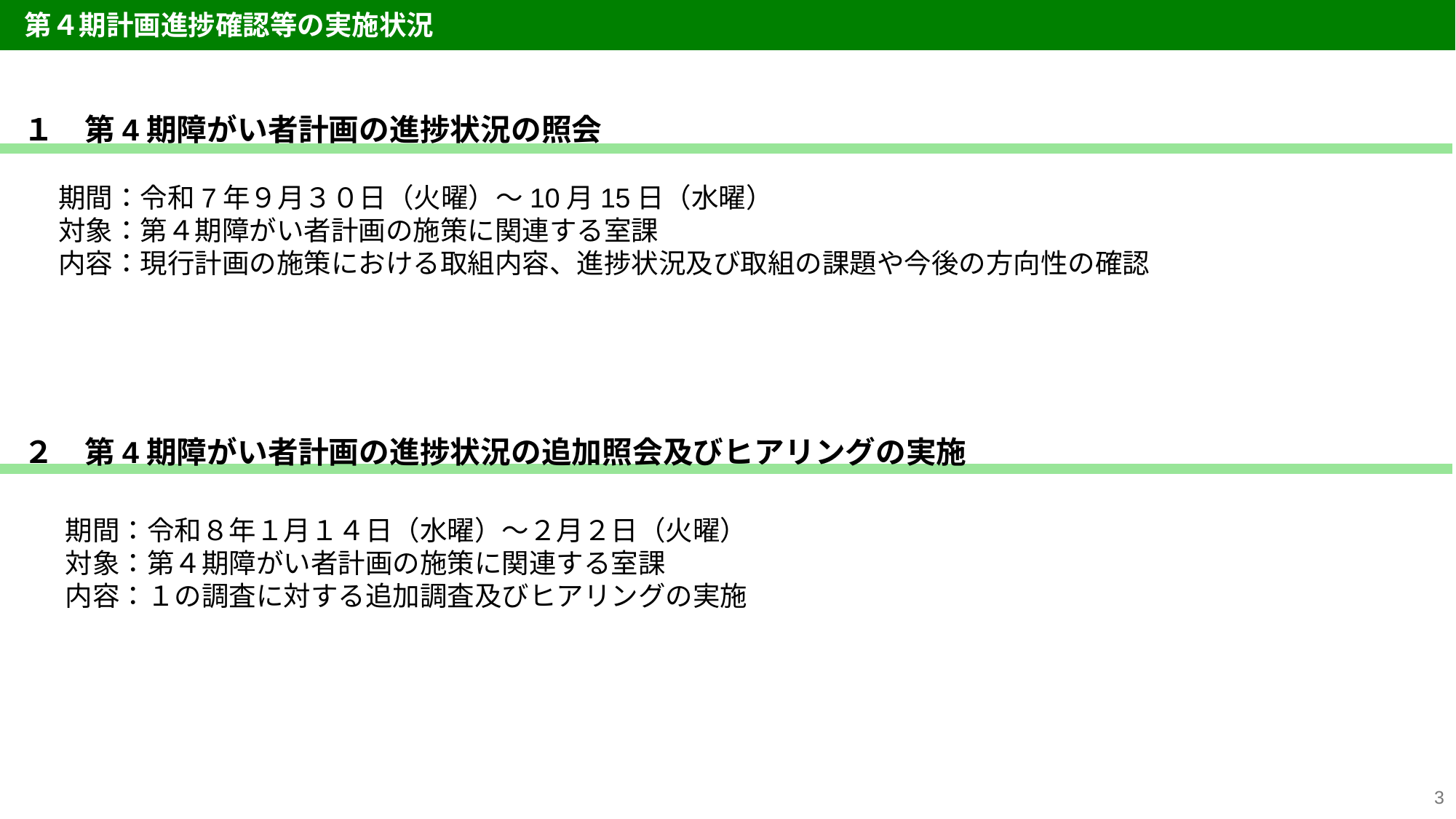

第４期計画進捗確認等の実施状況
１　第4期障がい者計画の進捗状況の照会

期間：令和7年９月３０日（火曜）～10月15日（水曜）
対象：第４期障がい者計画の施策に関連する室課
内容：現行計画の施策における取組内容、進捗状況及び取組の課題や今後の方向性の確認
２　第4期障がい者計画の進捗状況の追加照会及びヒアリングの実施

期間：令和８年１月１４日（水曜）～２月２日（火曜）
対象：第４期障がい者計画の施策に関連する室課
内容：１の調査に対する追加調査及びヒアリングの実施

3